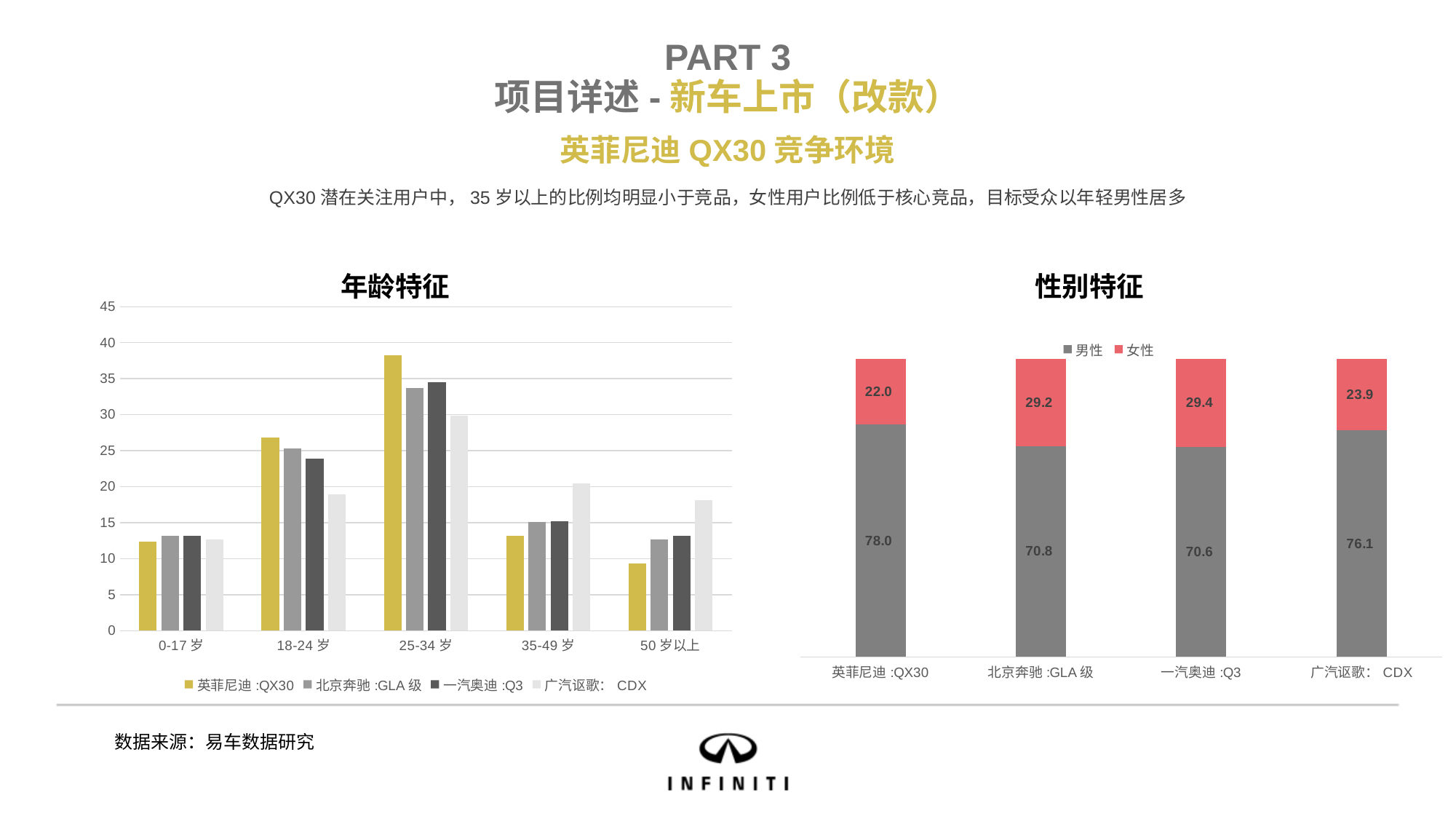

PART 3
项目详述-新车上市（改款）
英菲尼迪QX30竞争环境
QX30潜在关注用户中，35岁以上的比例均明显小于竞品，女性用户比例低于核心竞品，目标受众以年轻男性居多
年龄特征
性别特征

### Chart

| Category | 英菲尼迪:QX30 | 北京奔驰:GLA级 | 一汽奥迪:Q3 | 广汽讴歌：CDX |
|---|---|---|---|---|
| 0-17岁 | 12.38 | 13.21 | 13.13 | 12.69 |
| 18-24岁 | 26.83 | 25.27 | 23.94 | 18.92 |
| 25-34岁 | 38.27 | 33.72 | 34.48 | 29.81 |
| 35-49岁 | 13.18 | 15.11 | 15.24 | 20.46 |
| 50岁以上 | 9.34 | 12.69 | 13.21 | 18.12 |

### Chart

| Category | 男性 | 女性 |
|---|---|---|
| 英菲尼迪:QX30 | 77.99 | 22.01 |
| 北京奔驰:GLA级 | 70.79 | 29.21 |
| 一汽奥迪:Q3 | 70.62 | 29.38 |
| 广汽讴歌：CDX | 76.1 | 23.9 |
数据来源：易车数据研究